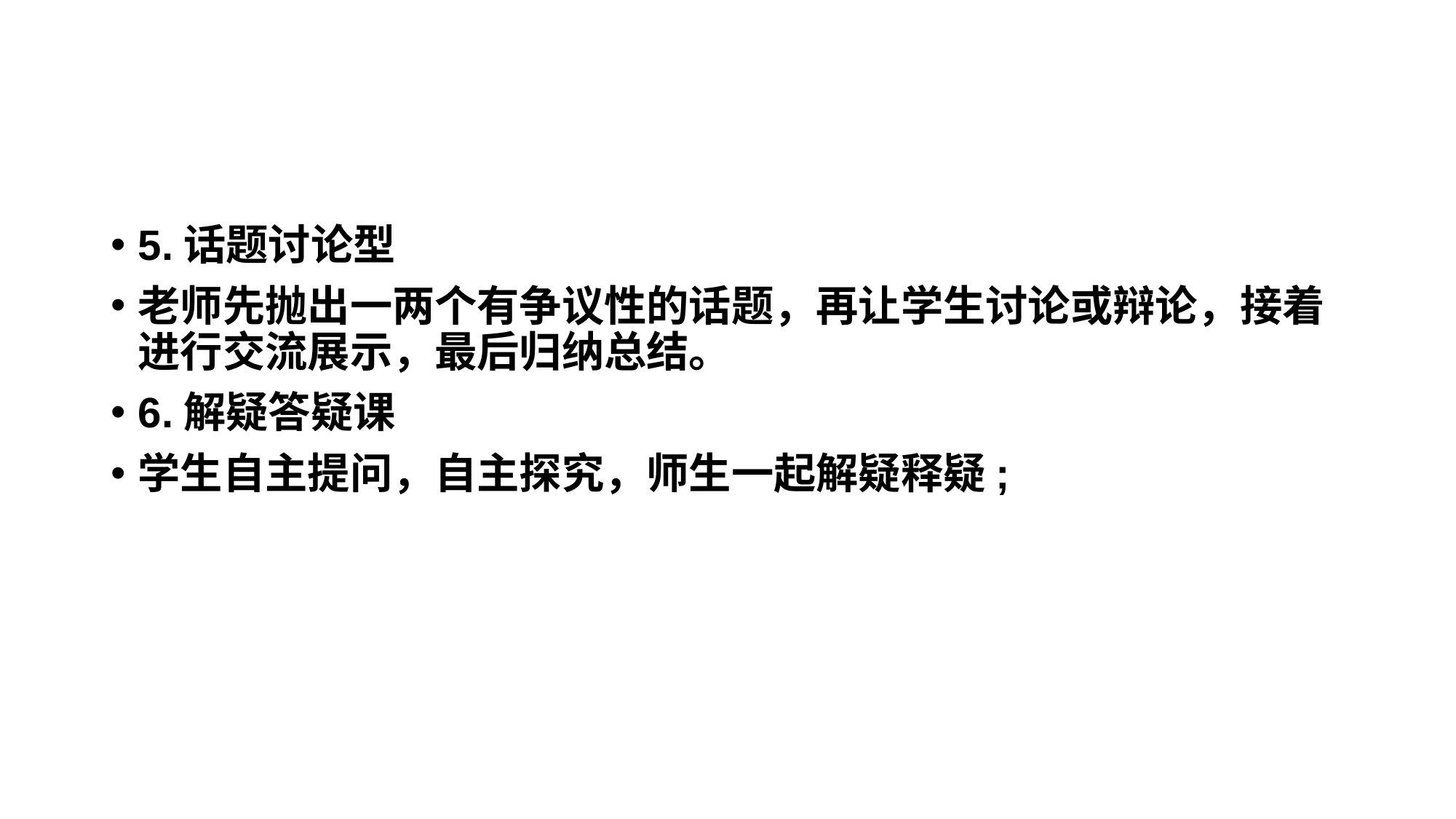

#
5.话题讨论型
老师先抛出一两个有争议性的话题，再让学生讨论或辩论，接着进行交流展示，最后归纳总结。
6.解疑答疑课
学生自主提问，自主探究，师生一起解疑释疑;